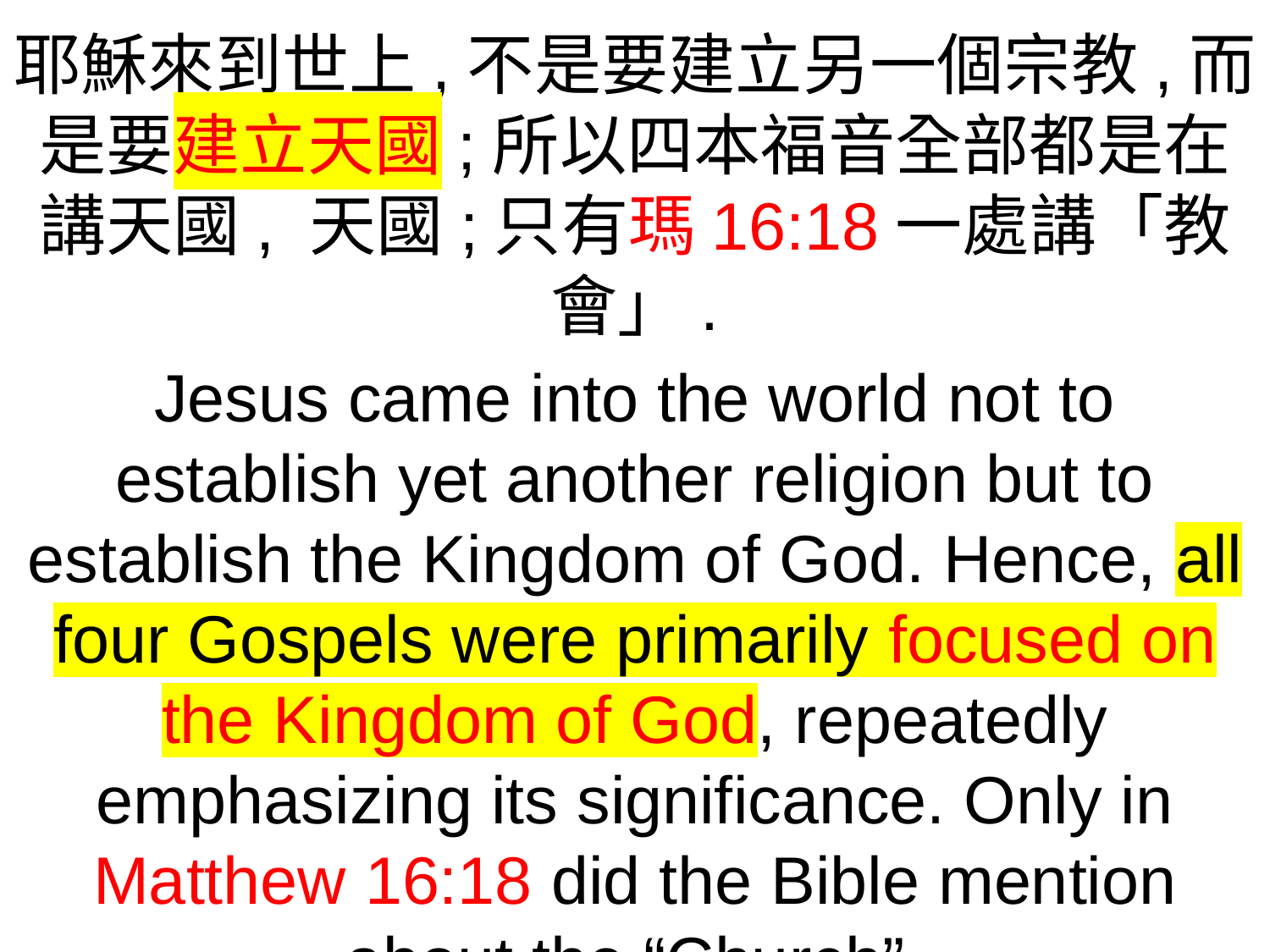

耶穌來到世上,不是要建立另一個宗教,而是要建立天國;所以四本福音全部都是在講天國, 天國;只有瑪16:18一處講「教會」.
Jesus came into the world not to establish yet another religion but to establish the Kingdom of God. Hence, all four Gospels were primarily focused on the Kingdom of God, repeatedly emphasizing its significance. Only in Matthew 16:18 did the Bible mention about the “Church”.